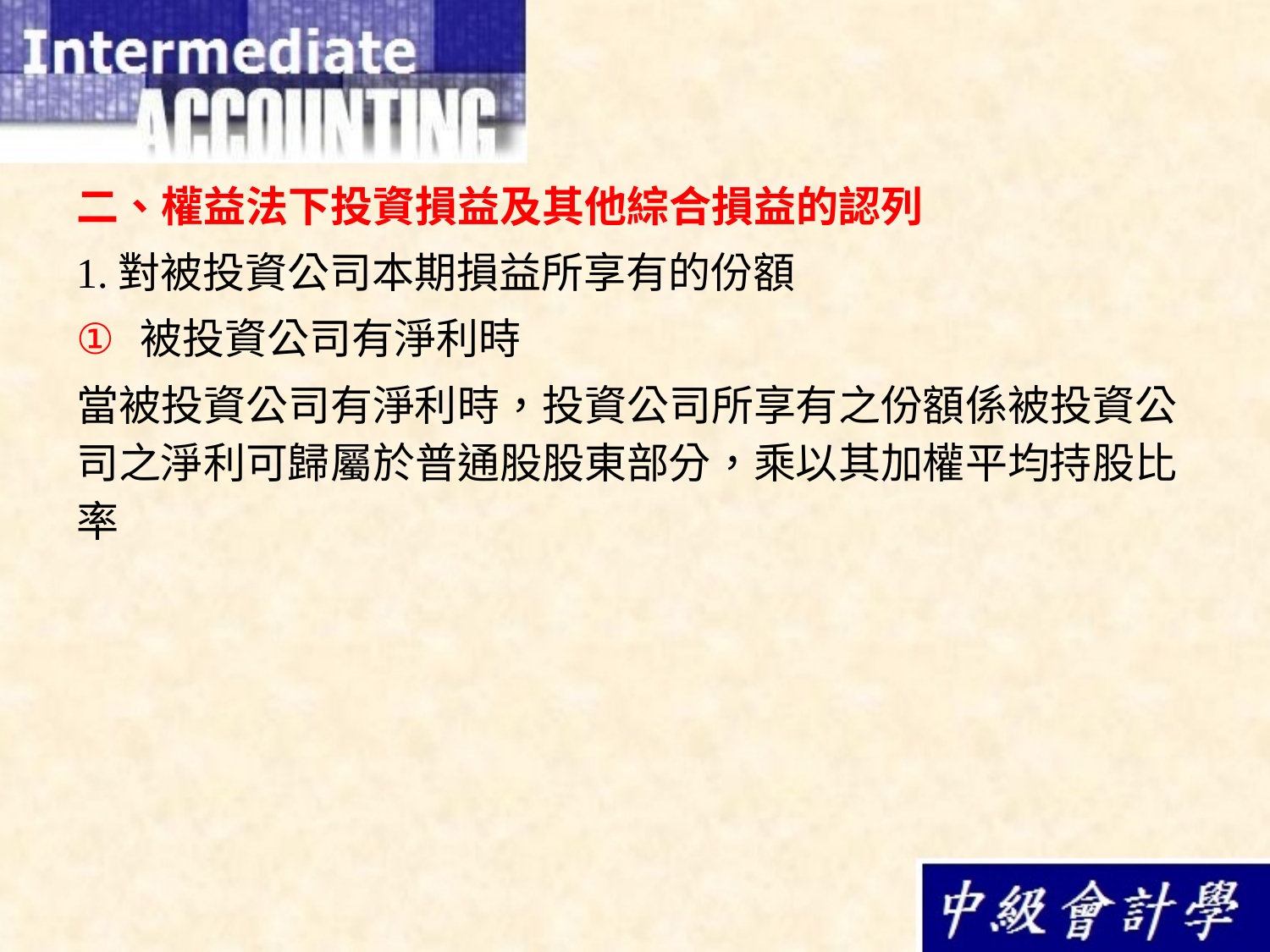

二、權益法下投資損益及其他綜合損益的認列
1.對被投資公司本期損益所享有的份額
被投資公司有淨利時
當被投資公司有淨利時，投資公司所享有之份額係被投資公司之淨利可歸屬於普通股股東部分，乘以其加權平均持股比率